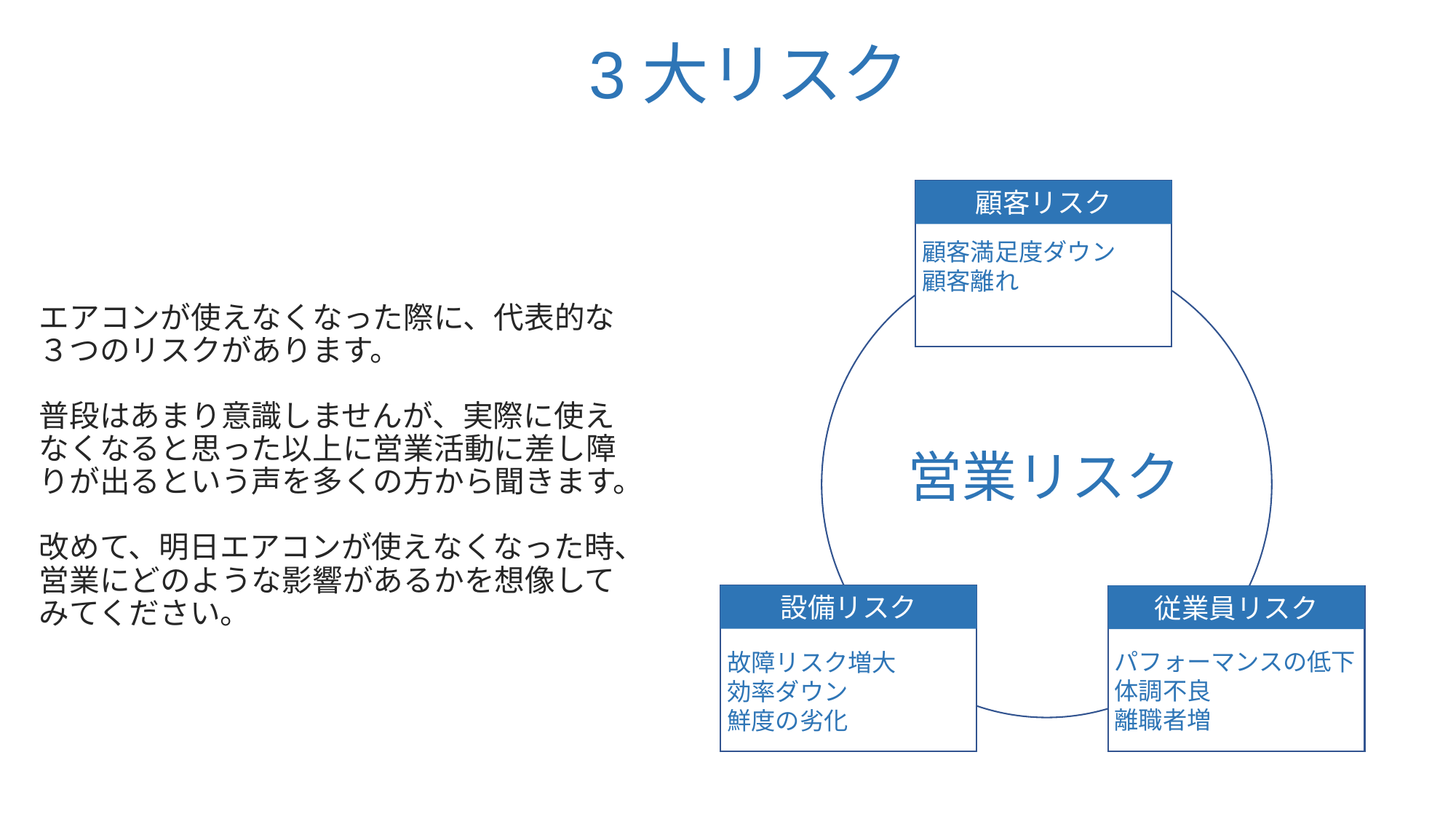

# 3大リスク
顧客リスク

顧客満足度ダウン
顧客離れ

エアコンが使えなくなった際に、代表的な３つのリスクがあります。

普段はあまり意識しませんが、実際に使えなくなると思った以上に営業活動に差し障りが出るという声を多くの方から聞きます。

改めて、明日エアコンが使えなくなった時、営業にどのような影響があるかを想像してみてください。
営業リスク
設備リスク

故障リスク増大
効率ダウン
鮮度の劣化

従業員リスク

パフォーマンスの低下
体調不良
離職者増